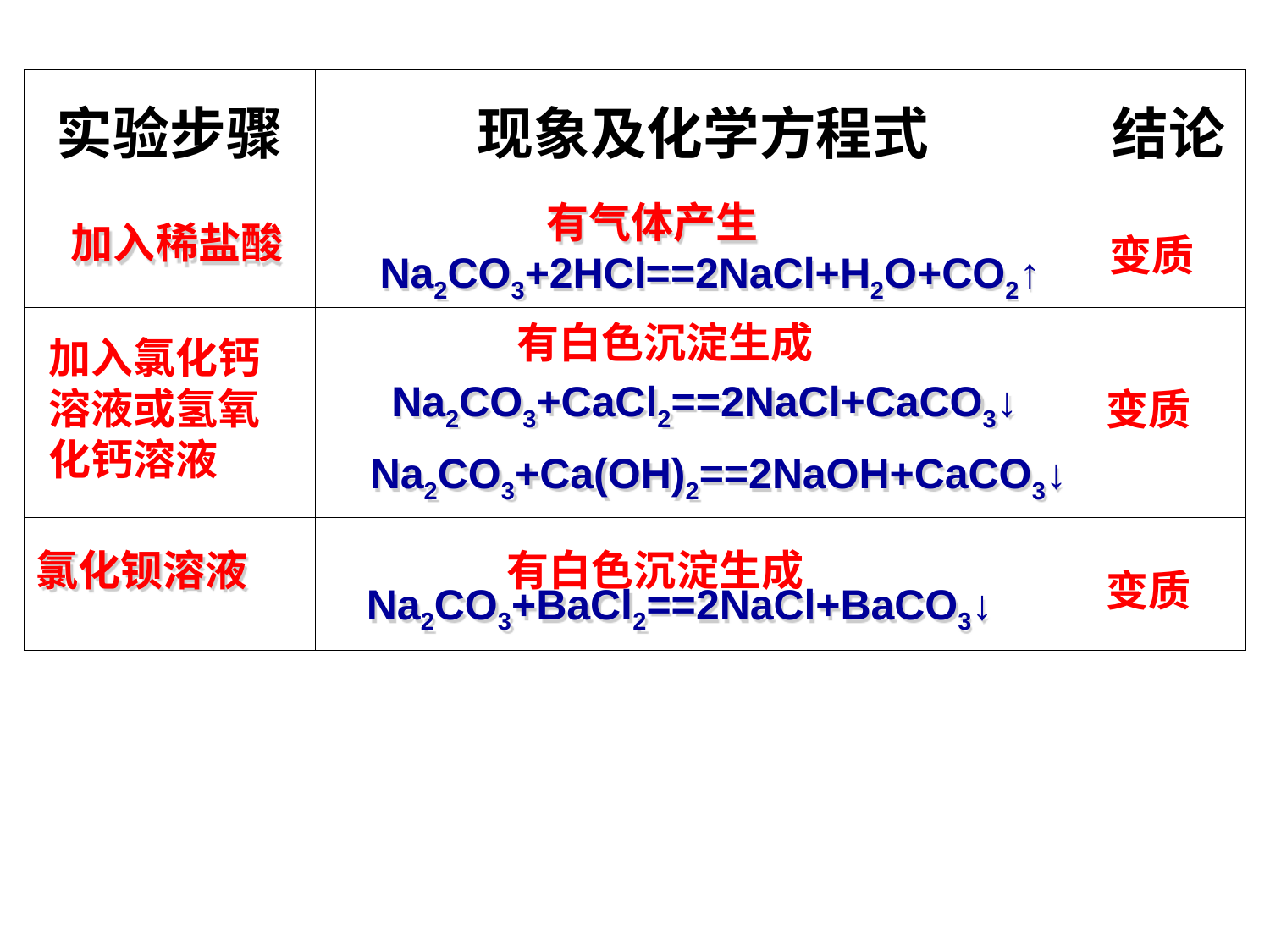

| 实验步骤 | 现象及化学方程式 | 结论 |
| --- | --- | --- |
|  |  |  |
|  |  |  |
|  |  |  |
有气体产生
加入稀盐酸
变质
有白色沉淀生成
加入氯化钙溶液或氢氧化钙溶液

变质
氯化钡溶液
有白色沉淀生成
变质
Na2CO3+2HCl==2NaCl+H2O+CO2↑
Na2CO3+CaCl2==2NaCl+CaCO3↓
Na2CO3+Ca(OH)2==2NaOH+CaCO3↓
Na2CO3+BaCl2==2NaCl+BaCO3↓